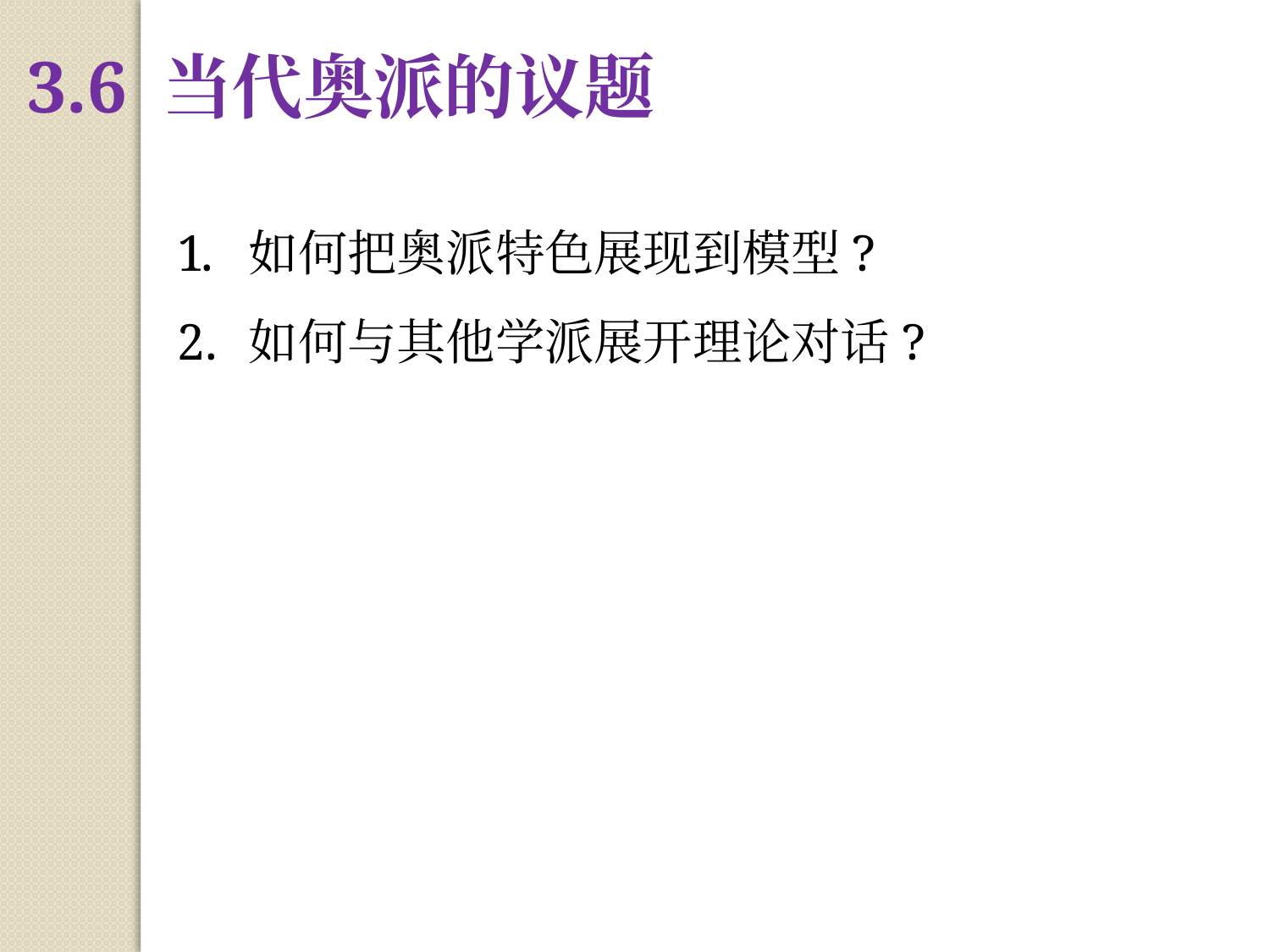

3.6 当代奥派的议题
如何把奥派特色展现到模型?
如何与其他学派展开理论对话?